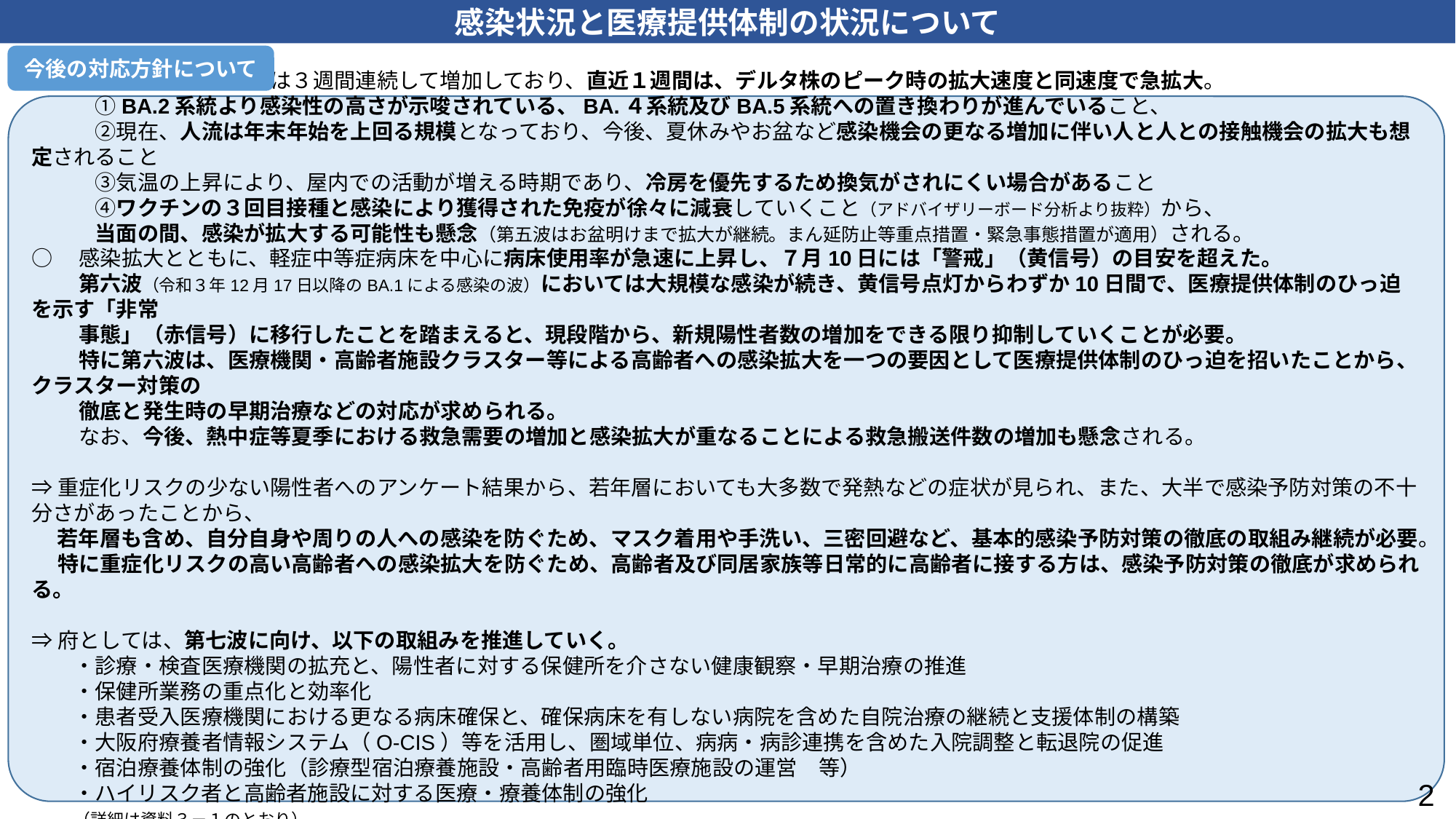

感染状況と医療提供体制の状況について
今後の対応方針について
○　７日間新規陽性者数は３週間連続して増加しており、直近１週間は、デルタ株のピーク時の拡大速度と同速度で急拡大。
　　　①BA.2系統より感染性の高さが示唆されている、BA.４系統及びBA.5系統への置き換わりが進んでいること、
　　　②現在、人流は年末年始を上回る規模となっており、今後、夏休みやお盆など感染機会の更なる増加に伴い人と人との接触機会の拡大も想定されること
　　　③気温の上昇により、屋内での活動が増える時期であり、冷房を優先するため換気がされにくい場合があること
　　　④ワクチンの３回目接種と感染により獲得された免疫が徐々に減衰していくこと（アドバイザリーボード分析より抜粋）から、
　　　当面の間、感染が拡大する可能性も懸念（第五波はお盆明けまで拡大が継続。まん延防止等重点措置・緊急事態措置が適用）される。
○　感染拡大とともに、軽症中等症病床を中心に病床使用率が急速に上昇し、７月10日には「警戒」（黄信号）の目安を超えた。
　　 第六波（令和３年12月17日以降のBA.1による感染の波）においては大規模な感染が続き、黄信号点灯からわずか10日間で、医療提供体制のひっ迫を示す「非常
　　 事態」（赤信号）に移行したことを踏まえると、現段階から、新規陽性者数の増加をできる限り抑制していくことが必要。
　　 特に第六波は、医療機関・高齢者施設クラスター等による高齢者への感染拡大を一つの要因として医療提供体制のひっ迫を招いたことから、クラスター対策の
　　 徹底と発生時の早期治療などの対応が求められる。
　　 なお、今後、熱中症等夏季における救急需要の増加と感染拡大が重なることによる救急搬送件数の増加も懸念される。

⇒重症化リスクの少ない陽性者へのアンケート結果から、若年層においても大多数で発熱などの症状が見られ、また、大半で感染予防対策の不十分さがあったことから、
　 若年層も含め、自分自身や周りの人への感染を防ぐため、マスク着用や手洗い、三密回避など、基本的感染予防対策の徹底の取組み継続が必要。
　 特に重症化リスクの高い高齢者への感染拡大を防ぐため、高齢者及び同居家族等日常的に高齢者に接する方は、感染予防対策の徹底が求められる。

⇒府としては、第七波に向け、以下の取組みを推進していく。
　　・診療・検査医療機関の拡充と、陽性者に対する保健所を介さない健康観察・早期治療の推進
　　・保健所業務の重点化と効率化
　　・患者受入医療機関における更なる病床確保と、確保病床を有しない病院を含めた自院治療の継続と支援体制の構築
　　・大阪府療養者情報システム（O-CIS）等を活用し、圏域単位、病病・病診連携を含めた入院調整と転退院の促進
　　・宿泊療養体制の強化（診療型宿泊療養施設・高齢者用臨時医療施設の運営　等）
　　・ハイリスク者と高齢者施設に対する医療・療養体制の強化
　　（詳細は資料３－１のとおり）
2